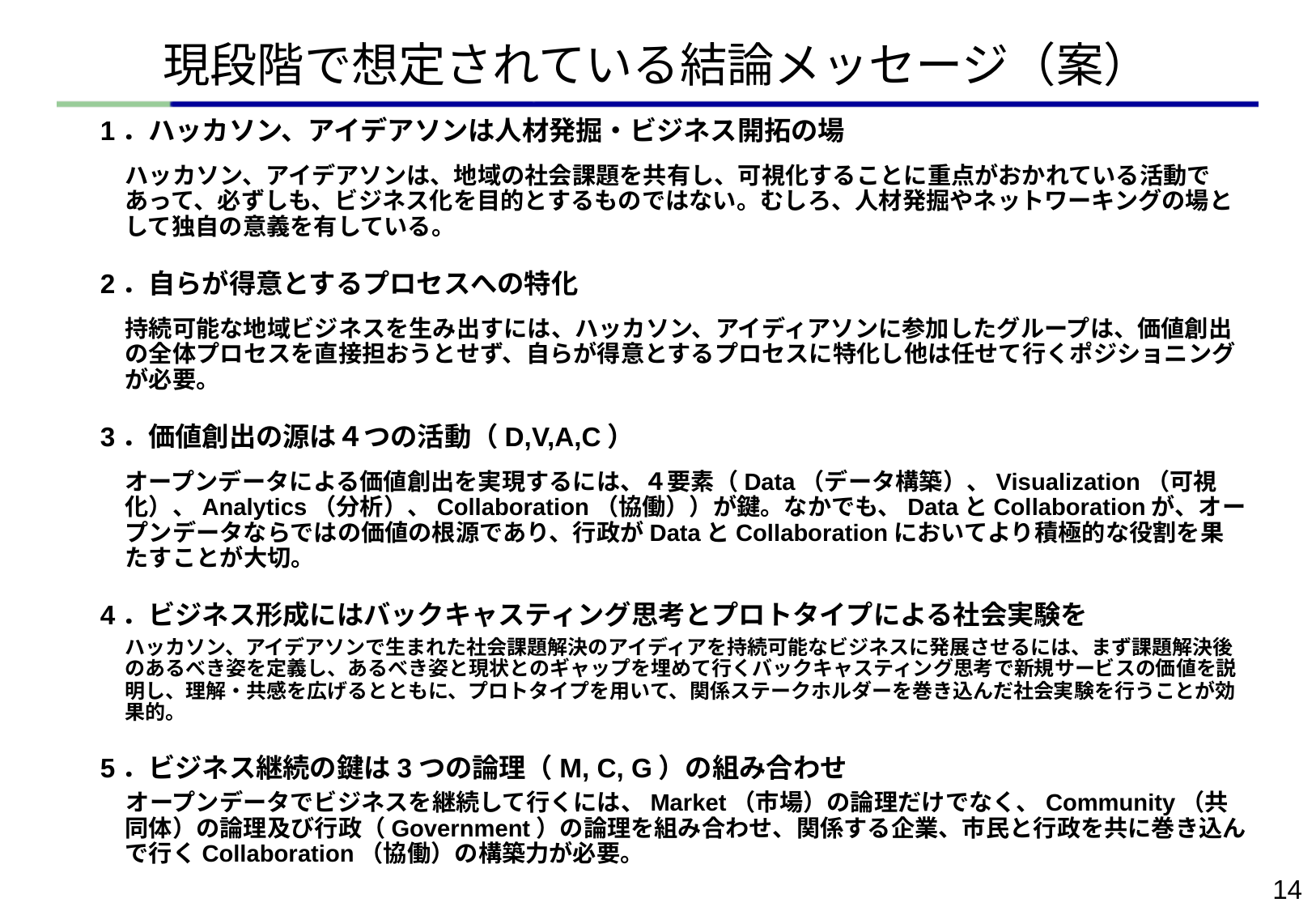

# 現段階で想定されている結論メッセージ（案）
1．ハッカソン、アイデアソンは人材発掘・ビジネス開拓の場
ハッカソン、アイデアソンは、地域の社会課題を共有し、可視化することに重点がおかれている活動であって、必ずしも、ビジネス化を目的とするものではない。むしろ、人材発掘やネットワーキングの場として独自の意義を有している。
2．自らが得意とするプロセスへの特化
持続可能な地域ビジネスを生み出すには、ハッカソン、アイディアソンに参加したグループは、価値創出の全体プロセスを直接担おうとせず、自らが得意とするプロセスに特化し他は任せて行くポジショニングが必要。
3．価値創出の源は４つの活動（D,V,A,C）
オープンデータによる価値創出を実現するには、４要素（Data（データ構築）、Visualization（可視化）、Analytics（分析）、Collaboration（協働））が鍵。なかでも、DataとCollaborationが、オープンデータならではの価値の根源であり、行政がDataとCollaborationにおいてより積極的な役割を果たすことが大切。
4．ビジネス形成にはバックキャスティング思考とプロトタイプによる社会実験を
ハッカソン、アイデアソンで生まれた社会課題解決のアイディアを持続可能なビジネスに発展させるには、まず課題解決後のあるべき姿を定義し、あるべき姿と現状とのギャップを埋めて行くバックキャスティング思考で新規サービスの価値を説明し、理解・共感を広げるとともに、プロトタイプを用いて、関係ステークホルダーを巻き込んだ社会実験を行うことが効果的。
5．ビジネス継続の鍵は3つの論理（M, C, G）の組み合わせ
オープンデータでビジネスを継続して行くには、Market（市場）の論理だけでなく、Community（共同体）の論理及び行政（Government）の論理を組み合わせ、関係する企業、市民と行政を共に巻き込んで行くCollaboration（協働）の構築力が必要。